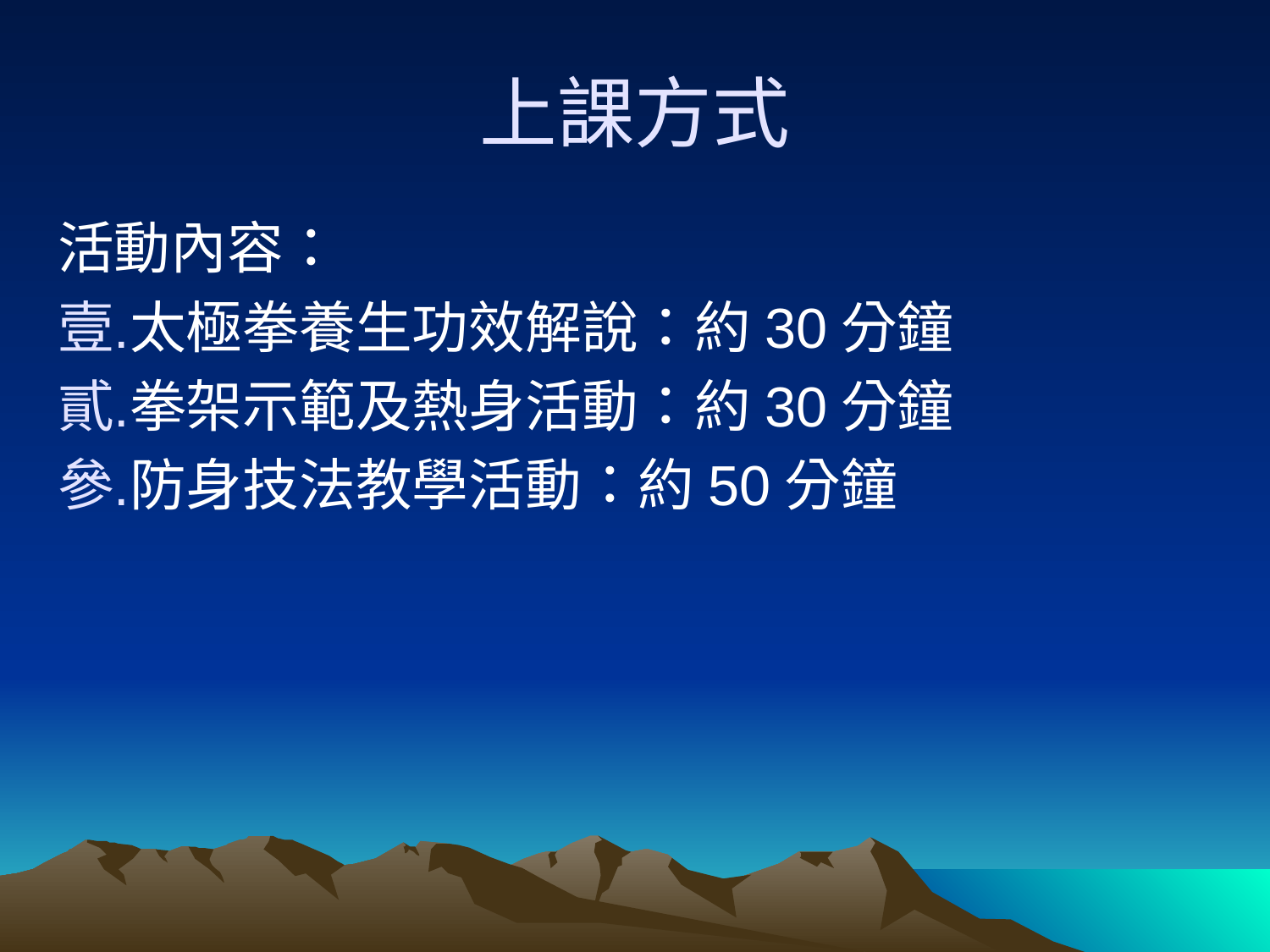

# 上課方式
活動內容：
太極拳養生功效解說：約30分鐘
拳架示範及熱身活動：約30分鐘
防身技法教學活動：約50分鐘